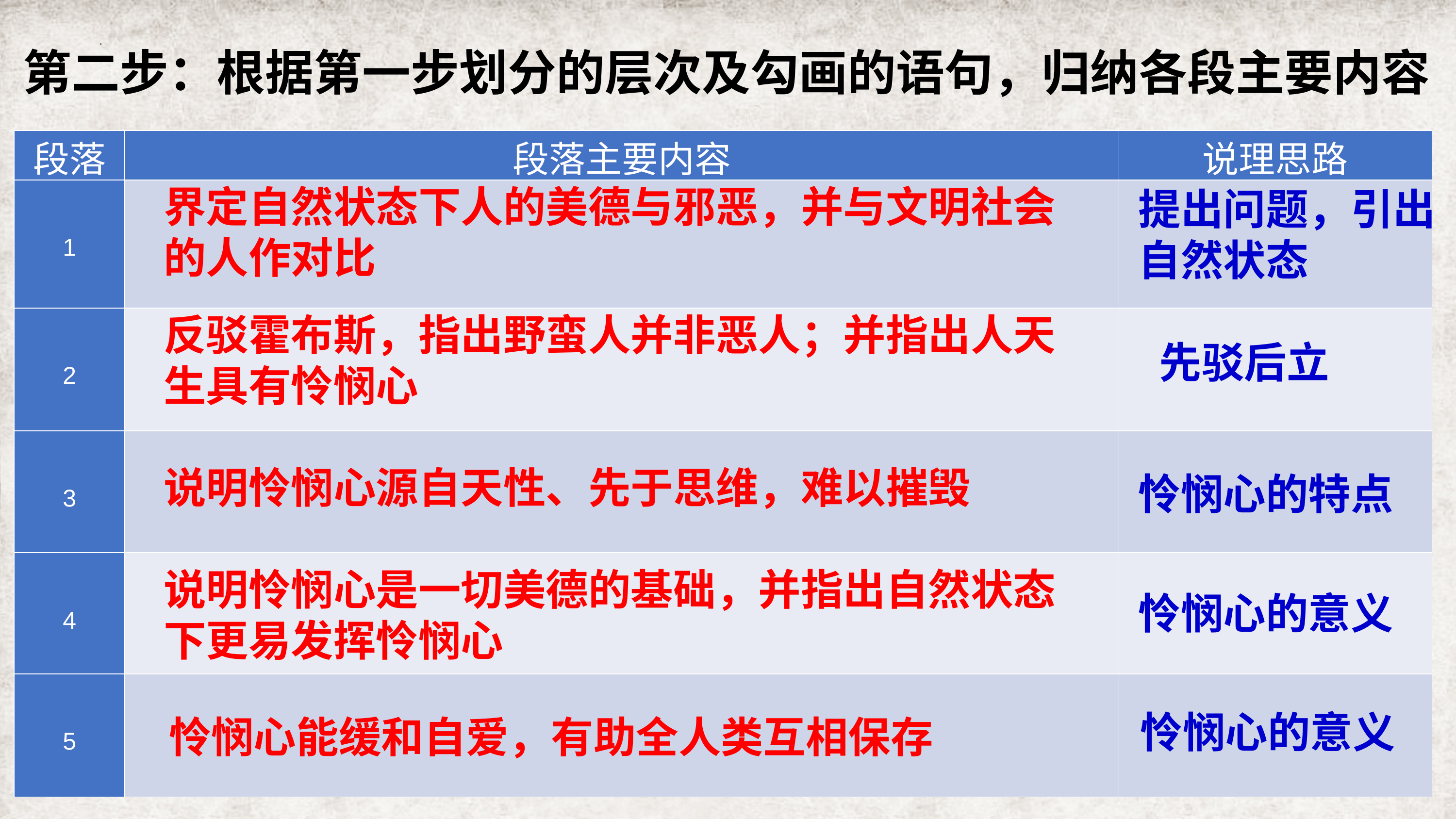

第二步：根据第一步划分的层次及勾画的语句，归纳各段主要内容
| 段落 | 段落主要内容 | 说理思路 |
| --- | --- | --- |
| 1 |  |  |
| 2 |  |  |
| 3 |  |  |
| 4 |  |  |
| 5 |  |  |
界定自然状态下人的美德与邪恶，并与文明社会的人作对比
提出问题，引出自然状态
反驳霍布斯，指出野蛮人并非恶人；并指出人天生具有怜悯心
先驳后立
说明怜悯心源自天性、先于思维，难以摧毁
怜悯心的特点
说明怜悯心是一切美德的基础，并指出自然状态下更易发挥怜悯心
怜悯心的意义
怜悯心的意义
怜悯心能缓和自爱，有助全人类互相保存